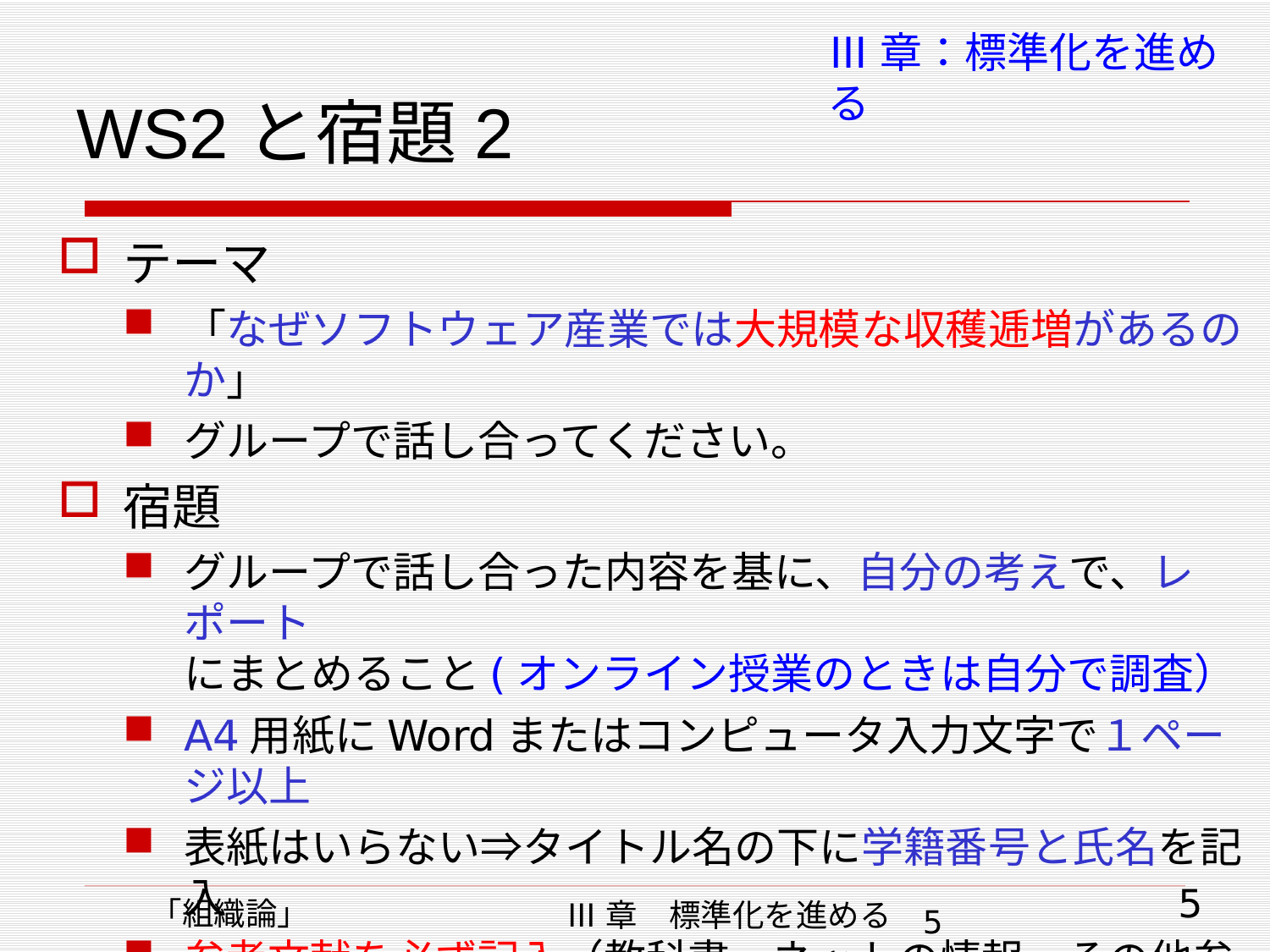

Ⅲ章：標準化を進める
# WS2と宿題2
テーマ
「なぜソフトウェア産業では大規模な収穫逓増があるのか」
グループで話し合ってください。
宿題
グループで話し合った内容を基に、自分の考えで、レポート
にまとめること(オンライン授業のときは自分で調査）
A4用紙にWordまたはコンピュータ入力文字で１ページ以上
表紙はいらない⇒タイトル名の下に学籍番号と氏名を記入
参考文献を必ず記入（教科書、ネットの情報、その他参考書）
提出日：12月11日（金）
5
「組織論」
Ⅲ章　標準化を進める
5